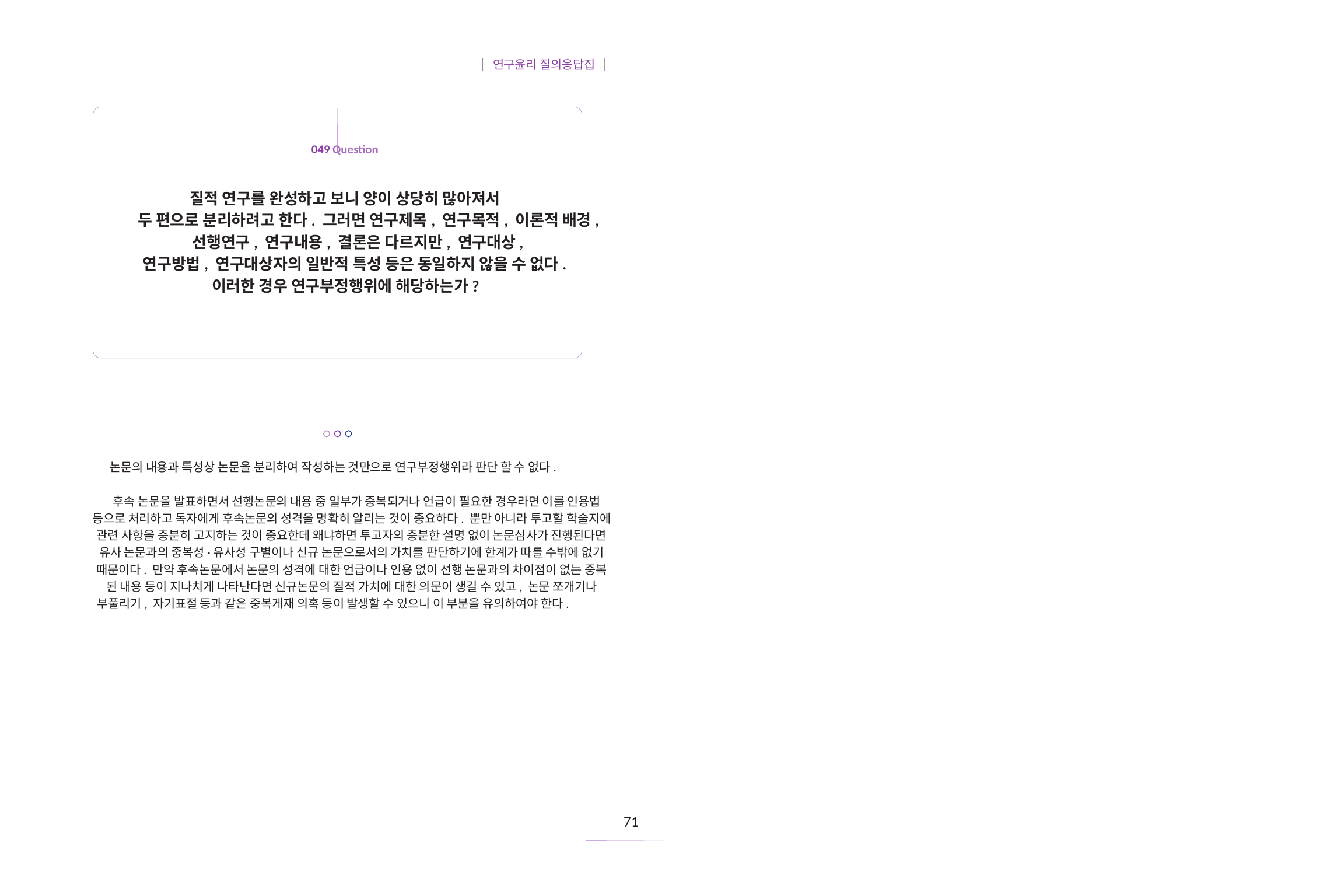

| 연구윤리 질의응답집 |

049 Question

질적 연구를 완성하고 보니 양이 상당히 많아져서
두 편으로 분리하려고 한다. 그러면 연구제목, 연구목적, 이론적 배경,
선행연구, 연구내용, 결론은 다르지만, 연구대상,
연구방법, 연구대상자의 일반적 특성 등은 동일하지 않을 수 없다.
이러한 경우 연구부정행위에 해당하는가?

논문의 내용과 특성상 논문을 분리하여 작성하는 것만으로 연구부정행위라 판단 할 수 없다.
후속 논문을 발표하면서 선행논문의 내용 중 일부가 중복되거나 언급이 필요한 경우라면 이를 인용법
등으로 처리하고 독자에게 후속논문의 성격을 명확히 알리는 것이 중요하다. 뿐만 아니라 투고할 학술지에
관련 사항을 충분히 고지하는 것이 중요한데 왜냐하면 투고자의 충분한 설명 없이 논문심사가 진행된다면
유사 논문과의 중복성·유사성 구별이나 신규 논문으로서의 가치를 판단하기에 한계가 따를 수밖에 없기
때문이다. 만약 후속논문에서 논문의 성격에 대한 언급이나 인용 없이 선행 논문과의 차이점이 없는 중복
된 내용 등이 지나치게 나타난다면 신규논문의 질적 가치에 대한 의문이 생길 수 있고, 논문 쪼개기나
부풀리기, 자기표절 등과 같은 중복게재 의혹 등이 발생할 수 있으니 이 부분을 유의하여야 한다.
71